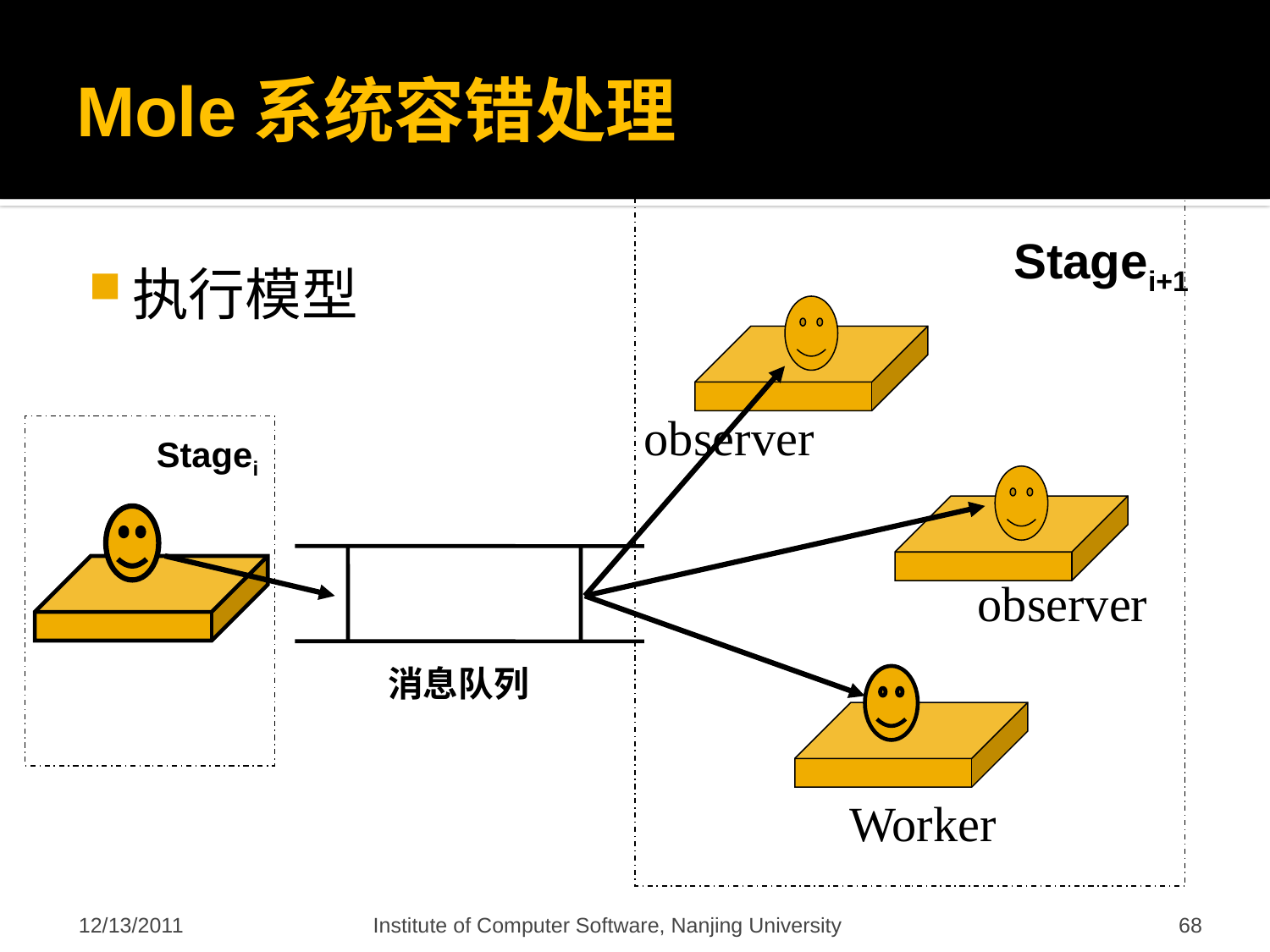

# Mole系统容错处理

Stagei+1
执行模型

observer

Stagei

消息队列

observer

Worker
68
12/13/2011
Institute of Computer Software, Nanjing University
68